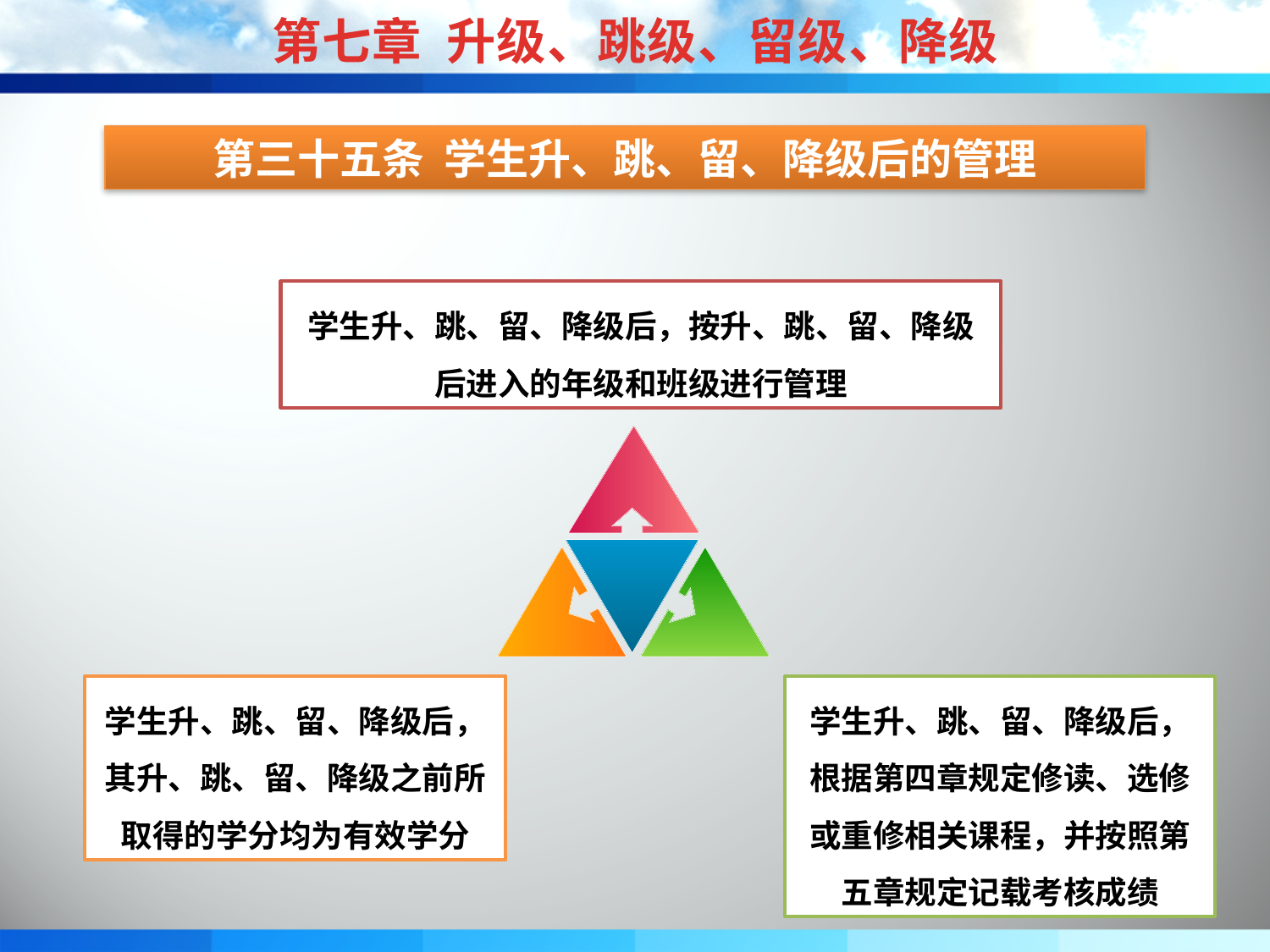

第七章  升级、跳级、留级、降级
第三十五条  学生升、跳、留、降级后的管理
学生升、跳、留、降级后，按升、跳、留、降级后进入的年级和班级进行管理

学生升、跳、留、降级后，其升、跳、留、降级之前所取得的学分均为有效学分
学生升、跳、留、降级后，根据第四章规定修读、选修或重修相关课程，并按照第五章规定记载考核成绩